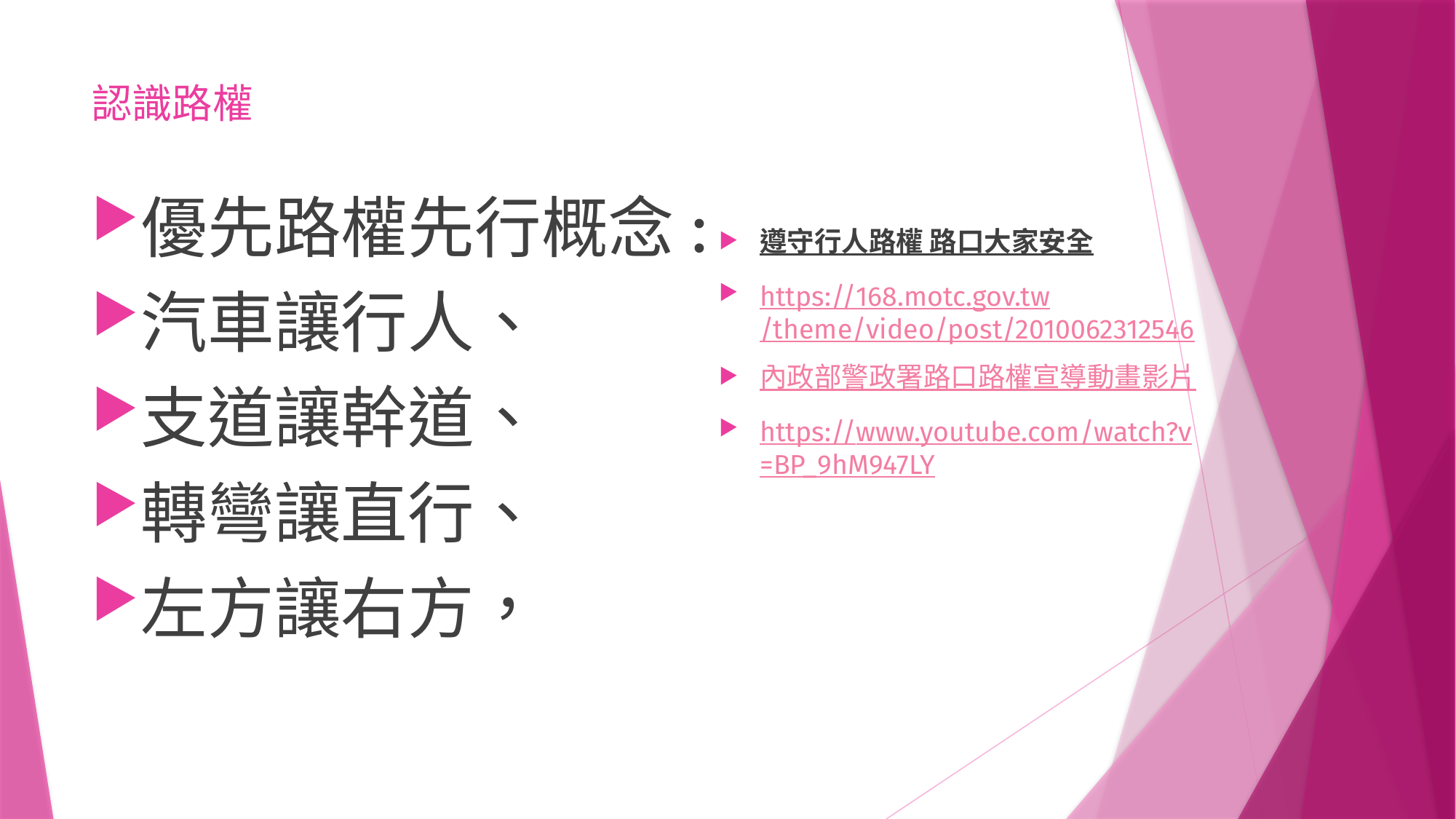

# 認識路權
優先路權先行概念:
汽車讓行人、
支道讓幹道、
轉彎讓直行、
左方讓右方，
遵守行人路權 路口大家安全
https://168.motc.gov.tw/theme/video/post/2010062312546
內政部警政署路口路權宣導動畫影片
https://www.youtube.com/watch?v=BP_9hM947LY